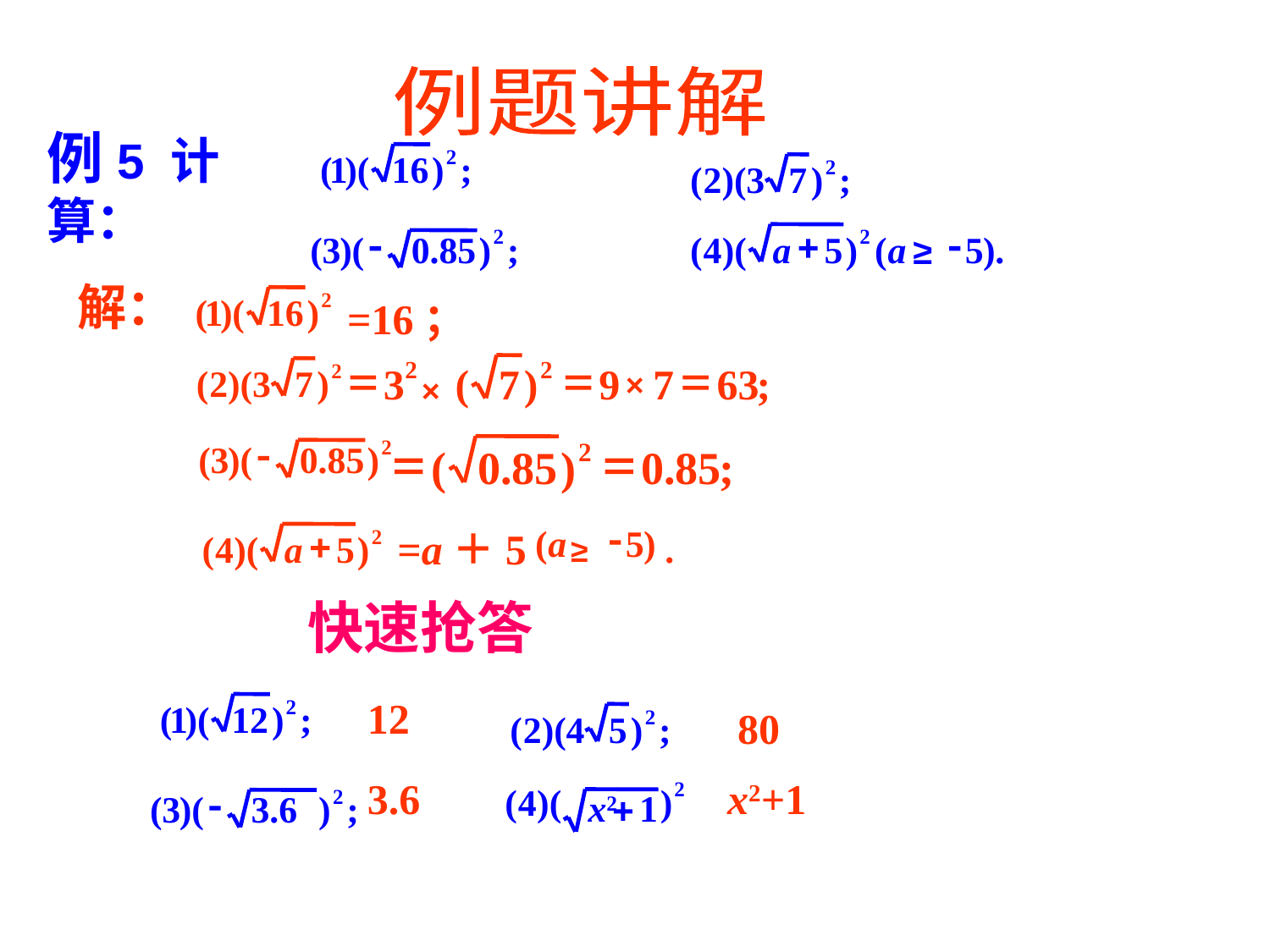

例题讲解
例5 计算：

2

(
1
)(
16
)
;

2

(
2
)(
3
7
)
;

−
2
(
3
)(
0
.
85
)
;

+
−
2

(
4
)(
a
5
)
(
a
5
).
≥

解：

2

(
1
)(
16
)

=16；

=
=
=
2
2

3
(
7
)
9
7
63
;
×
×

2

(
2
)(
3
7
)

−
2
(
3
)(
0
.
85
)

=
=
2

(
0
.
85
)
0
.
85
;

=a＋5
−
(
a
5
)
≥
.
+
2

(
4
)(
a
5
)

快速抢答

2

(
1
)(
12
)
;

12

2

(
2
)(
4
5
)
;

80
3.6
x2+1

−
2
(
3
)(
3
.
6
)
;

2
(
4
)(
)
x2
+
1